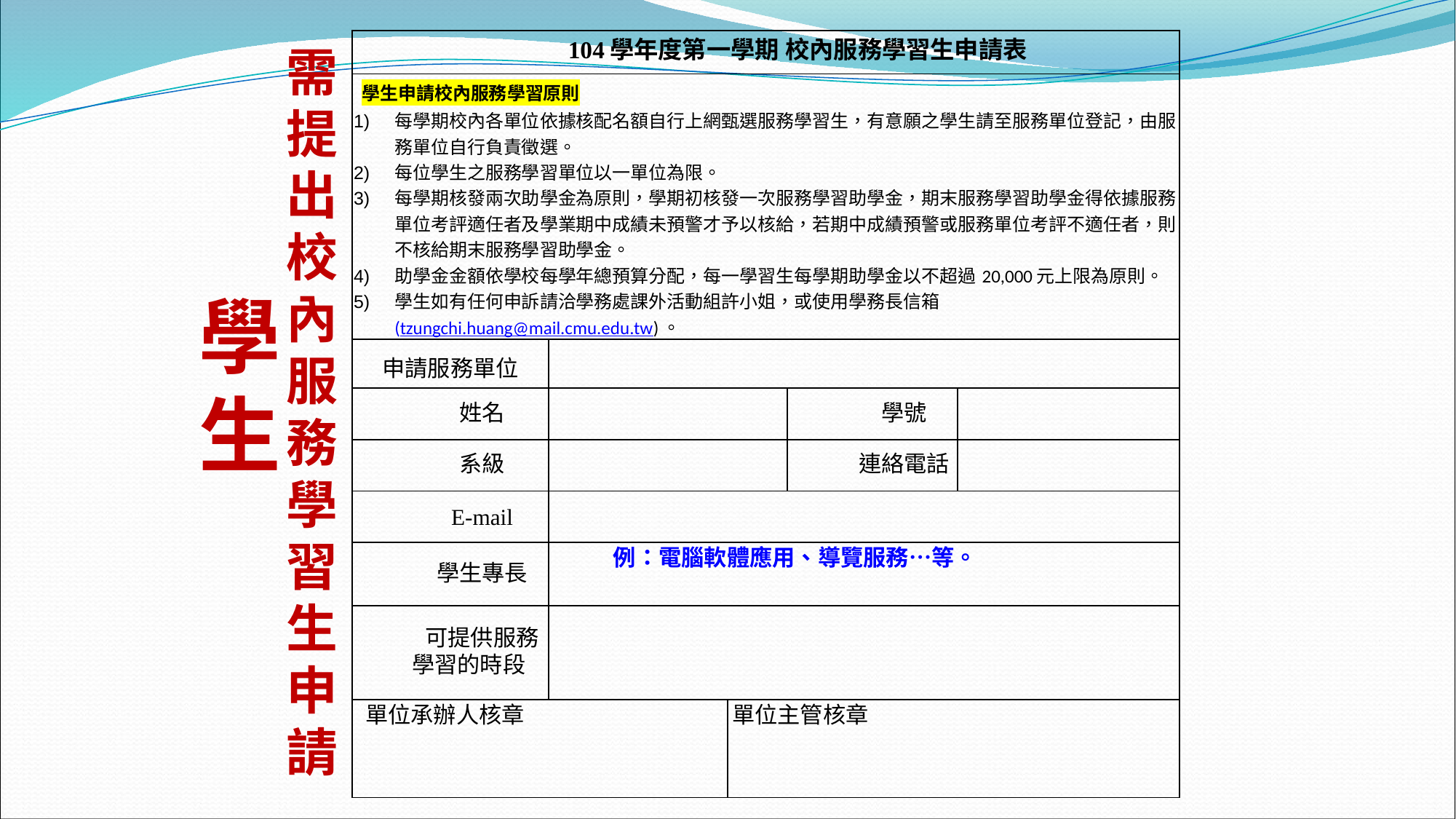

| 104學年度第一學期 校內服務學習生申請表 |  |  |  |  |
| --- | --- | --- | --- | --- |
| 學生申請校內服務學習原則 每學期校內各單位依據核配名額自行上網甄選服務學習生，有意願之學生請至服務單位登記，由服務單位自行負責徵選。 每位學生之服務學習單位以一單位為限。 每學期核發兩次助學金為原則，學期初核發一次服務學習助學金，期末服務學習助學金得依據服務單位考評適任者及學業期中成績未預警才予以核給，若期中成績預警或服務單位考評不適任者，則不核給期末服務學習助學金。 助學金金額依學校每學年總預算分配，每一學習生每學期助學金以不超過20,000元上限為原則。 學生如有任何申訴請洽學務處課外活動組許小姐，或使用學務長信箱(tzungchi.huang@mail.cmu.edu.tw)。 |  |  |  |  |
| 申請服務單位 |  |  |  |  |
| 姓名 |  |  | 學號 |  |
| 系級 |  |  | 連絡電話 |  |
| E-mail |  |  |  |  |
| 學生專長 | 例：電腦軟體應用、導覽服務…等。 |  |  |  |
| 可提供服務學習的時段 |  |  |  |  |
| 單位承辦人核章 |  | 單位主管核章 |  |  |
需
提
出
校內服務學
習
生
申請
# 學生